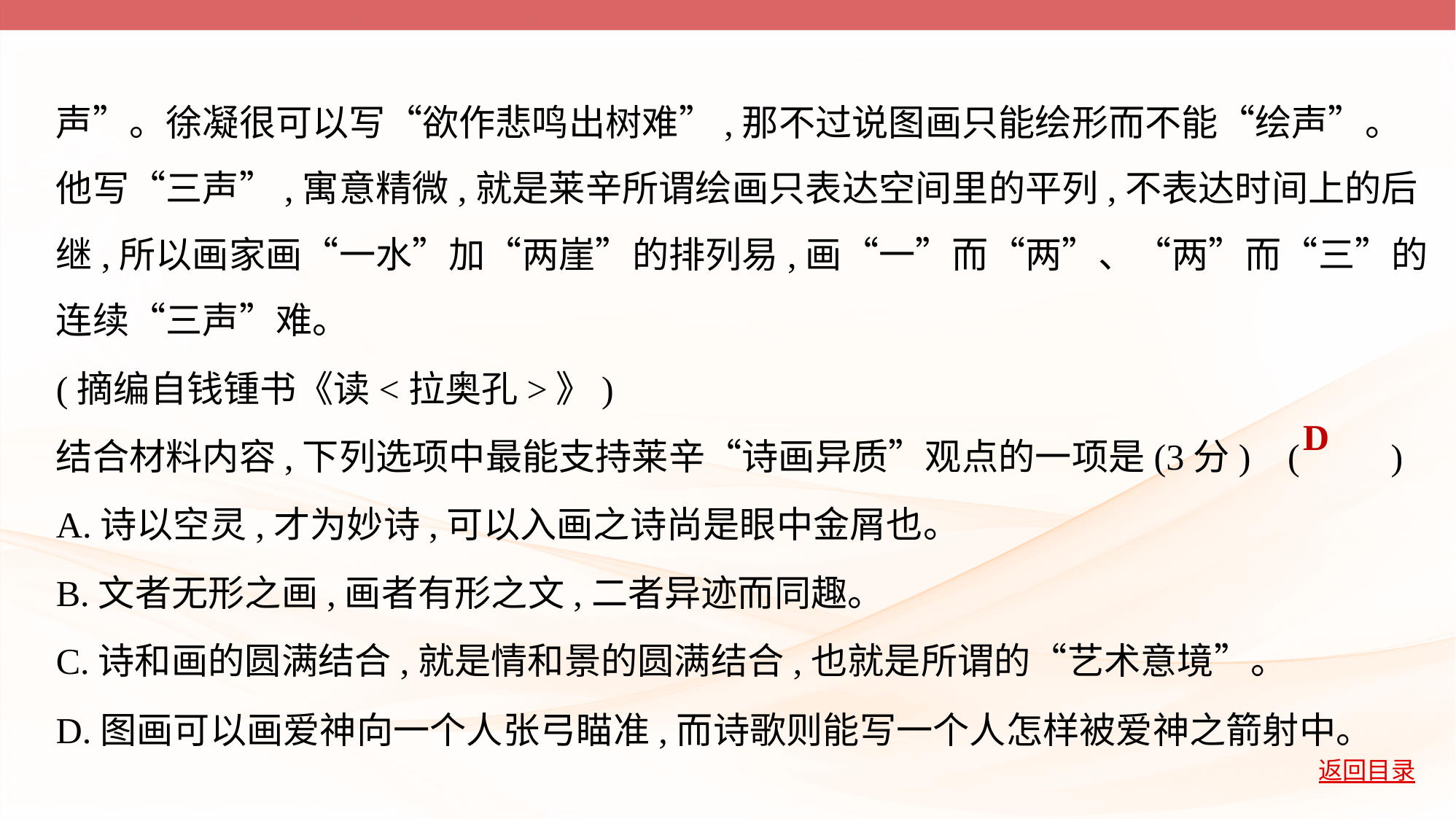

声”。徐凝很可以写“欲作悲鸣出树难”,那不过说图画只能绘形而不能“绘声”。
他写“三声”,寓意精微,就是莱辛所谓绘画只表达空间里的平列,不表达时间上的后
继,所以画家画“一水”加“两崖”的排列易,画“一”而“两”、“两”而“三”的
连续“三声”难。
(摘编自钱锺书《读<拉奥孔>》)
结合材料内容,下列选项中最能支持莱辛“诗画异质”观点的一项是(3分) (          )
A.诗以空灵,才为妙诗,可以入画之诗尚是眼中金屑也。
B.文者无形之画,画者有形之文,二者异迹而同趣。
C.诗和画的圆满结合,就是情和景的圆满结合,也就是所谓的“艺术意境”。
D
D.图画可以画爱神向一个人张弓瞄准,而诗歌则能写一个人怎样被爱神之箭射中。